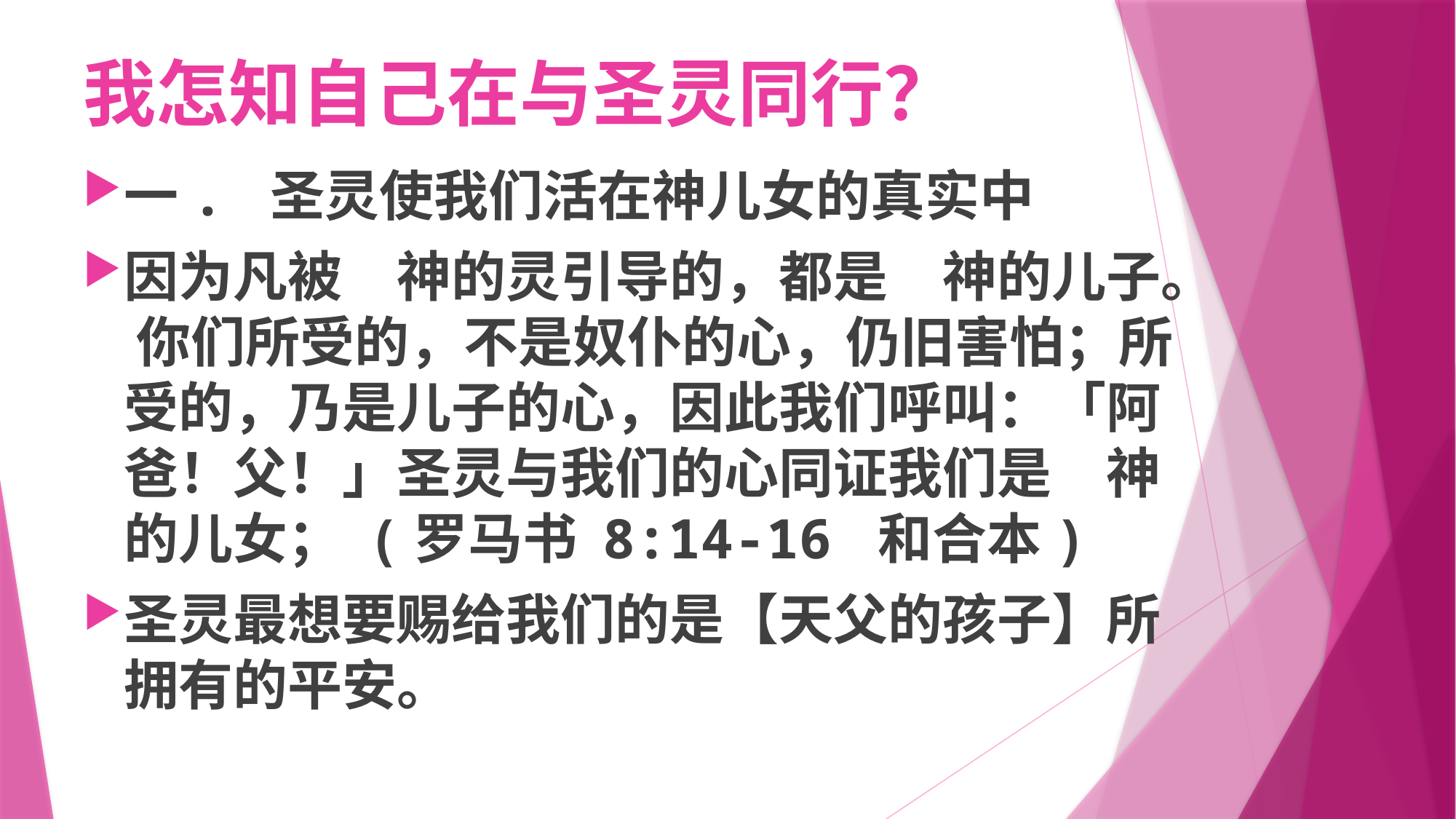

# 我怎知自己在与圣灵同行？
一. 圣灵使我们活在神儿女的真实中
因为凡被　神的灵引导的，都是　神的儿子。 你们所受的，不是奴仆的心，仍旧害怕；所受的，乃是儿子的心，因此我们呼叫：「阿爸！父！」圣灵与我们的心同证我们是　神的儿女； (罗马书 8:14-16 和合本)
圣灵最想要赐给我们的是【天父的孩子】所拥有的平安。